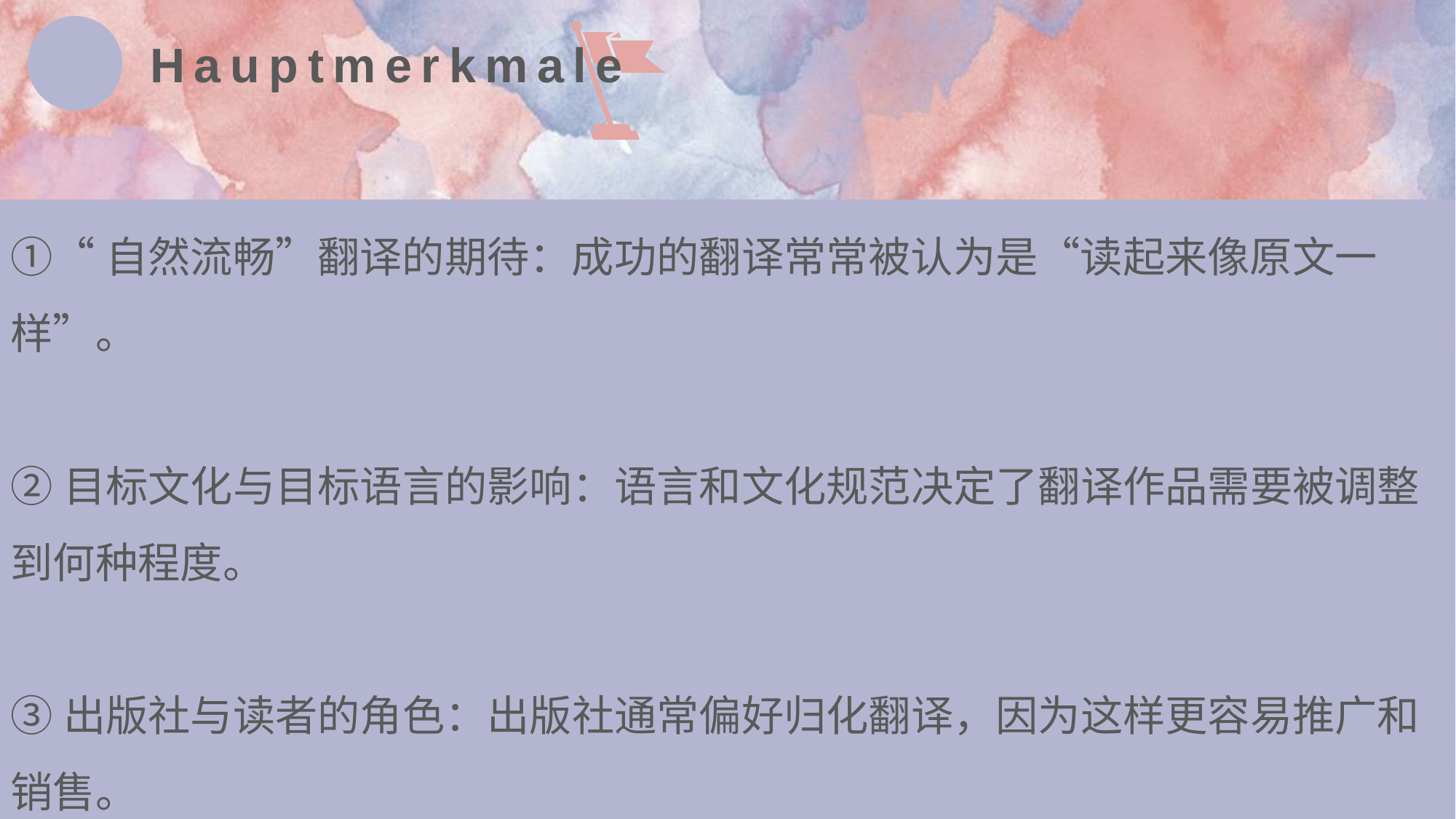

Hauptmerkmale

①“自然流畅”翻译的期待：成功的翻译常常被认为是“读起来像原文一样”。

②目标文化与目标语言的影响：语言和文化规范决定了翻译作品需要被调整到何种程度。

③出版社与读者的角色：出版社通常偏好归化翻译，因为这样更容易推广和销售。